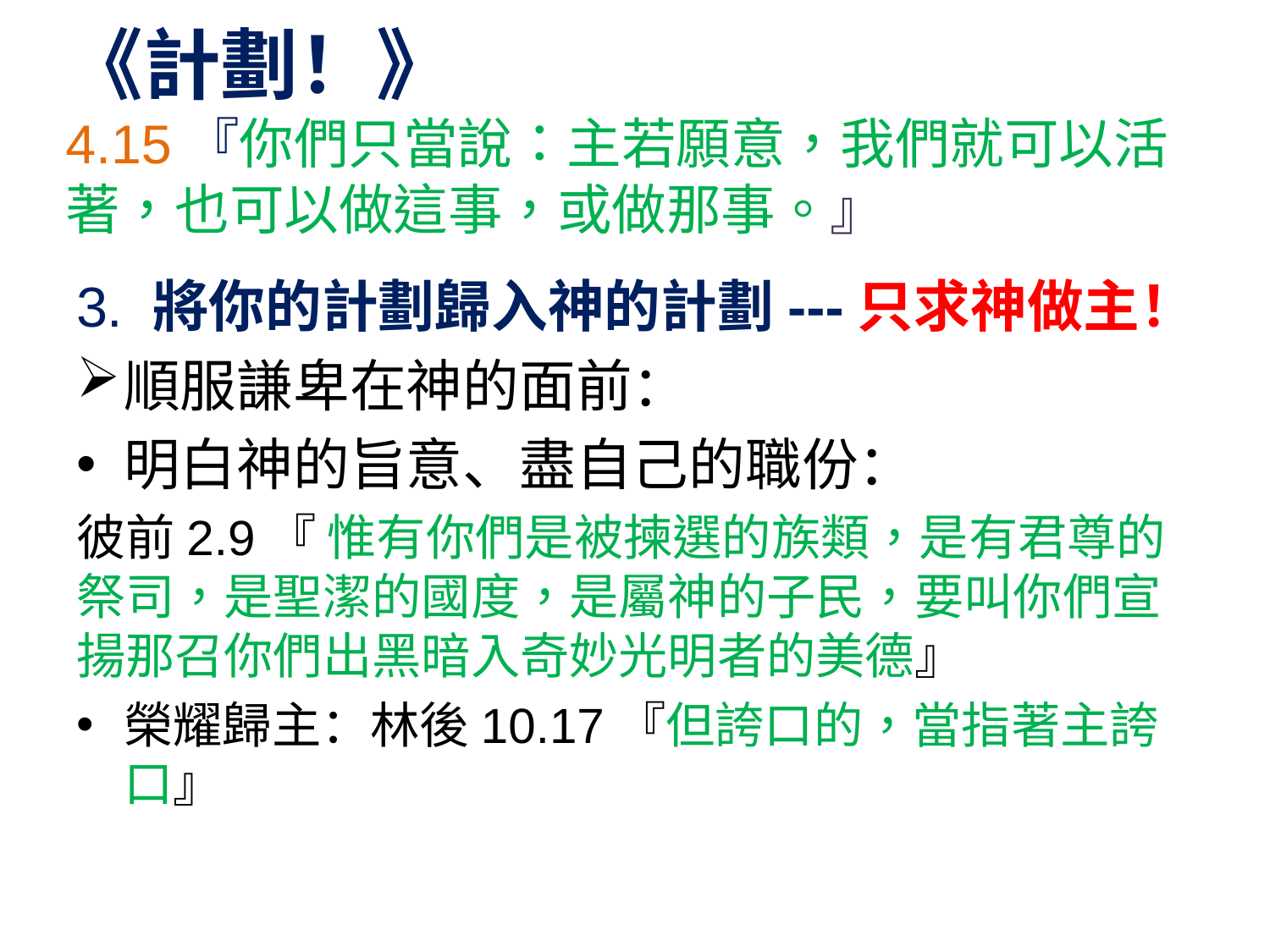

# 《計劃！》 4.15『你們只當說：主若願意，我們就可以活著，也可以做這事，或做那事。』
3. 將你的計劃歸入神的計劃---只求神做主！
順服謙卑在神的面前：
明白神的旨意、盡自己的職份：
彼前2.9『 惟有你們是被揀選的族類，是有君尊的祭司，是聖潔的國度，是屬神的子民，要叫你們宣揚那召你們出黑暗入奇妙光明者的美德』
榮耀歸主：林後10.17『但誇口的，當指著主誇口』